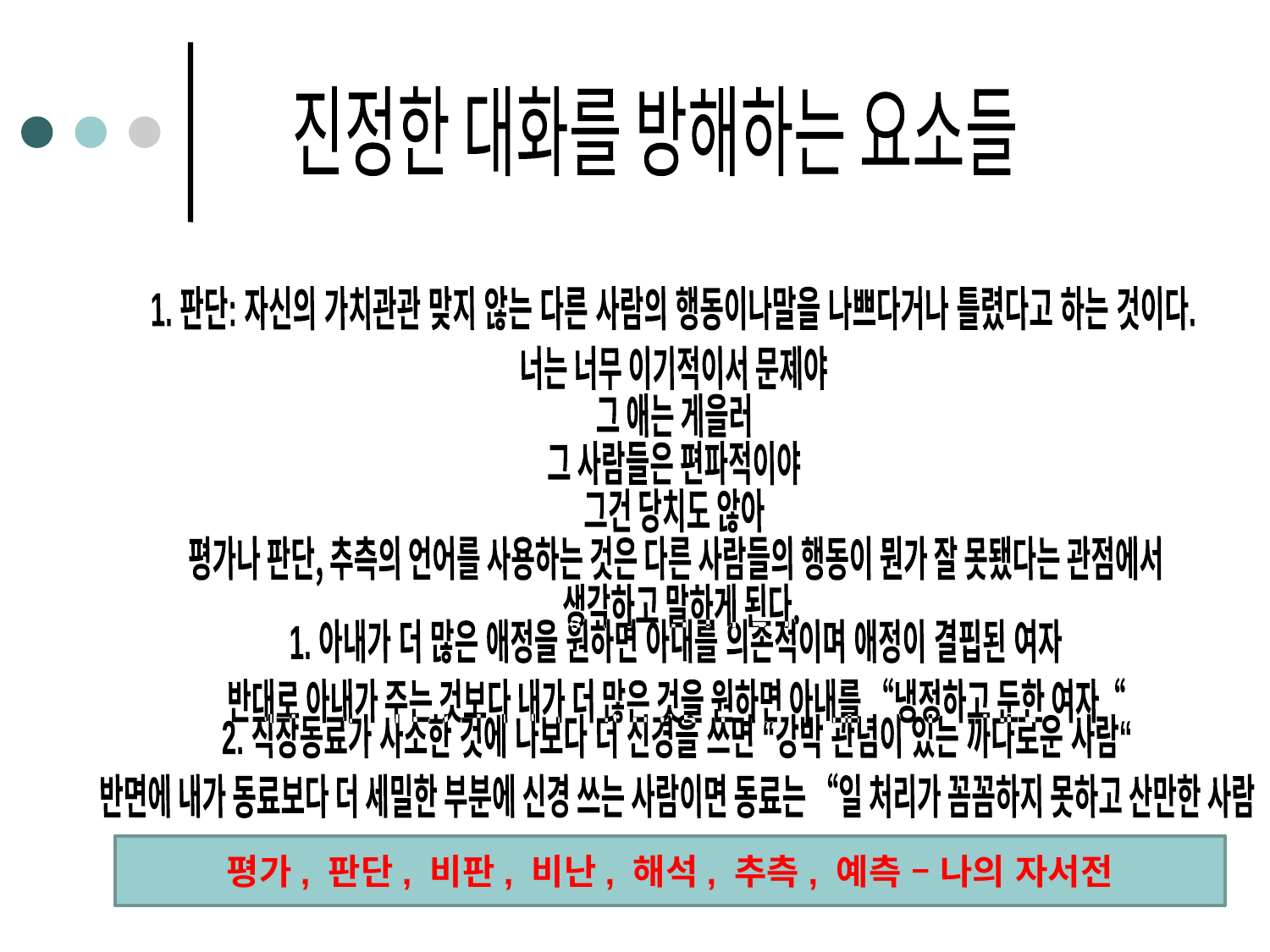

진정한 대화를 방해하는 요소들

1. 판단: 자신의 가치관관 맞지 않는 다른 사람의 행동이나말을 나쁘다거나 틀렸다고 하는 것이다.
너는 너무 이기적이서 문제야
그 애는 게을러
그 사람들은 편파적이야
그건 당치도 않아
평가나 판단, 추측의 언어를 사용하는 것은 다른 사람들의 행동이 뭔가 잘 못됐다는 관점에서
 생각하고 말하게 된다.
1. 아내가 더 많은 애정을 원하면 아내를 의존적이며 애정이 결핍된 여자
반대로 아내가 주는 것보다 내가 더 많은 것을 원하면 아내를 “냉정하고 둔한 여자“
2. 직장동료가 사소한 것에 나보다 더 신경을 쓰면 “강박 관념이 있는 까다로운 사람“
반면에 내가 동료보다 더 세밀한 부분에 신경 쓰는 사람이면 동료는 “일 처리가 꼼꼼하지 못하고 산만한 사람

평가, 판단, 비판, 비난, 해석, 추측, 예측 – 나의 자서전